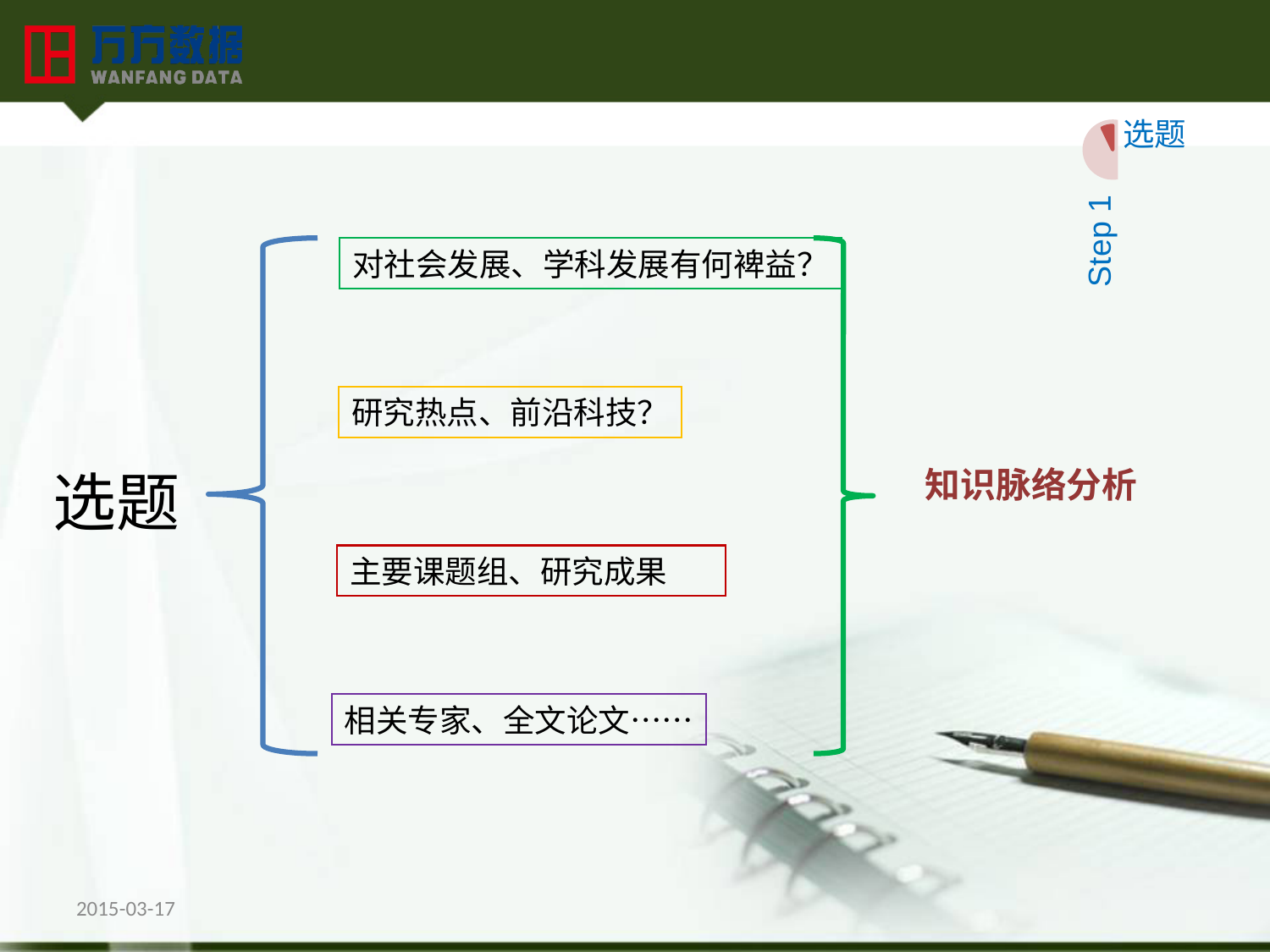

选题

Step 1

对社会发展、学科发展有何裨益？

研究热点、前沿科技？
选题
知识脉络分析
主要课题组、研究成果
相关专家、全文论文……
2015-03-17